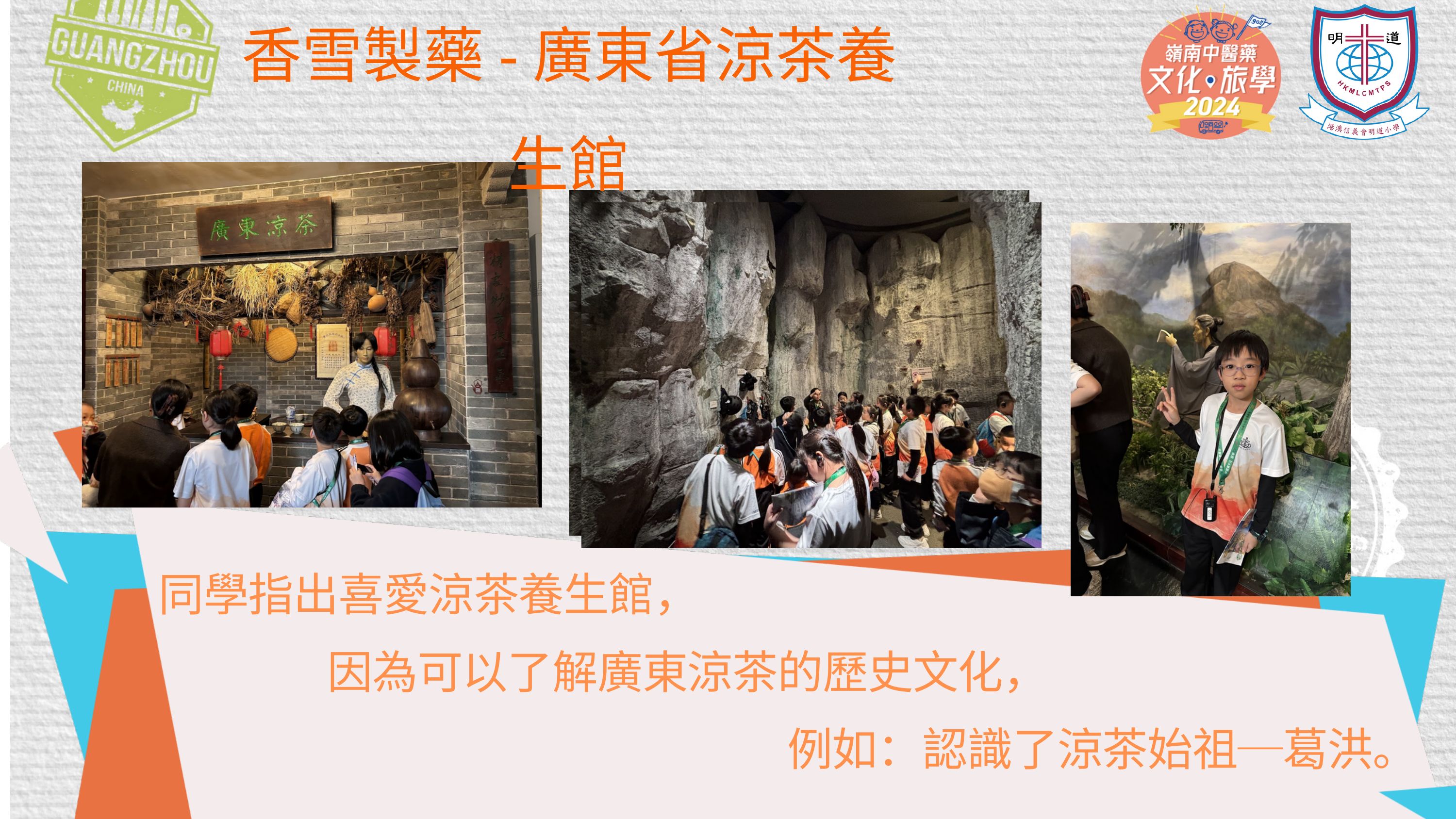

香雪製藥-廣東省涼茶養生館

同學指出喜愛涼茶養生館，
因為可以了解廣東涼茶的歷史文化，
例如：認識了涼茶始祖─葛洪。